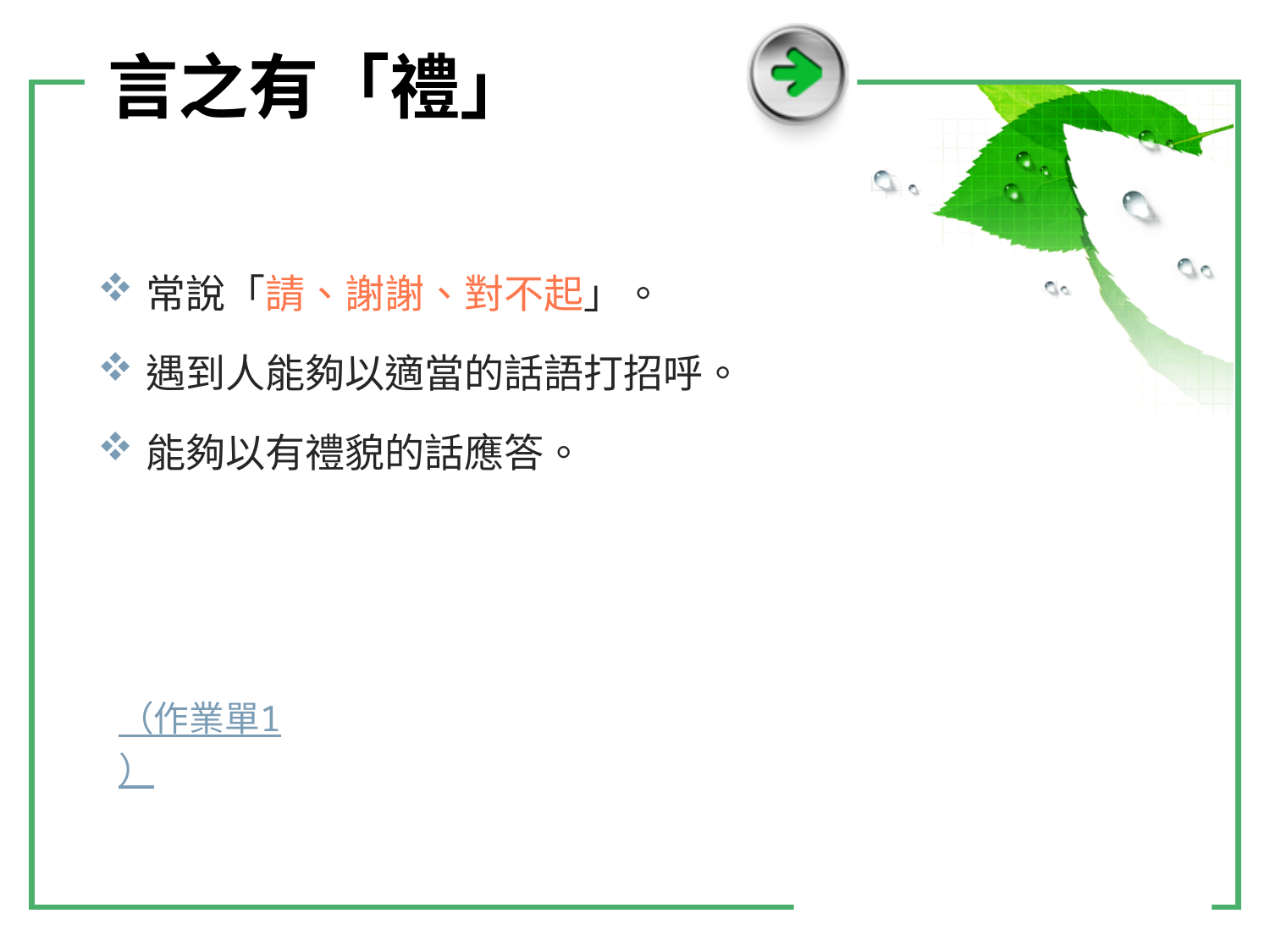

# 言之有「禮」
常說「請、謝謝、對不起」。
遇到人能夠以適當的話語打招呼。
能夠以有禮貌的話應答。
（作業單1）